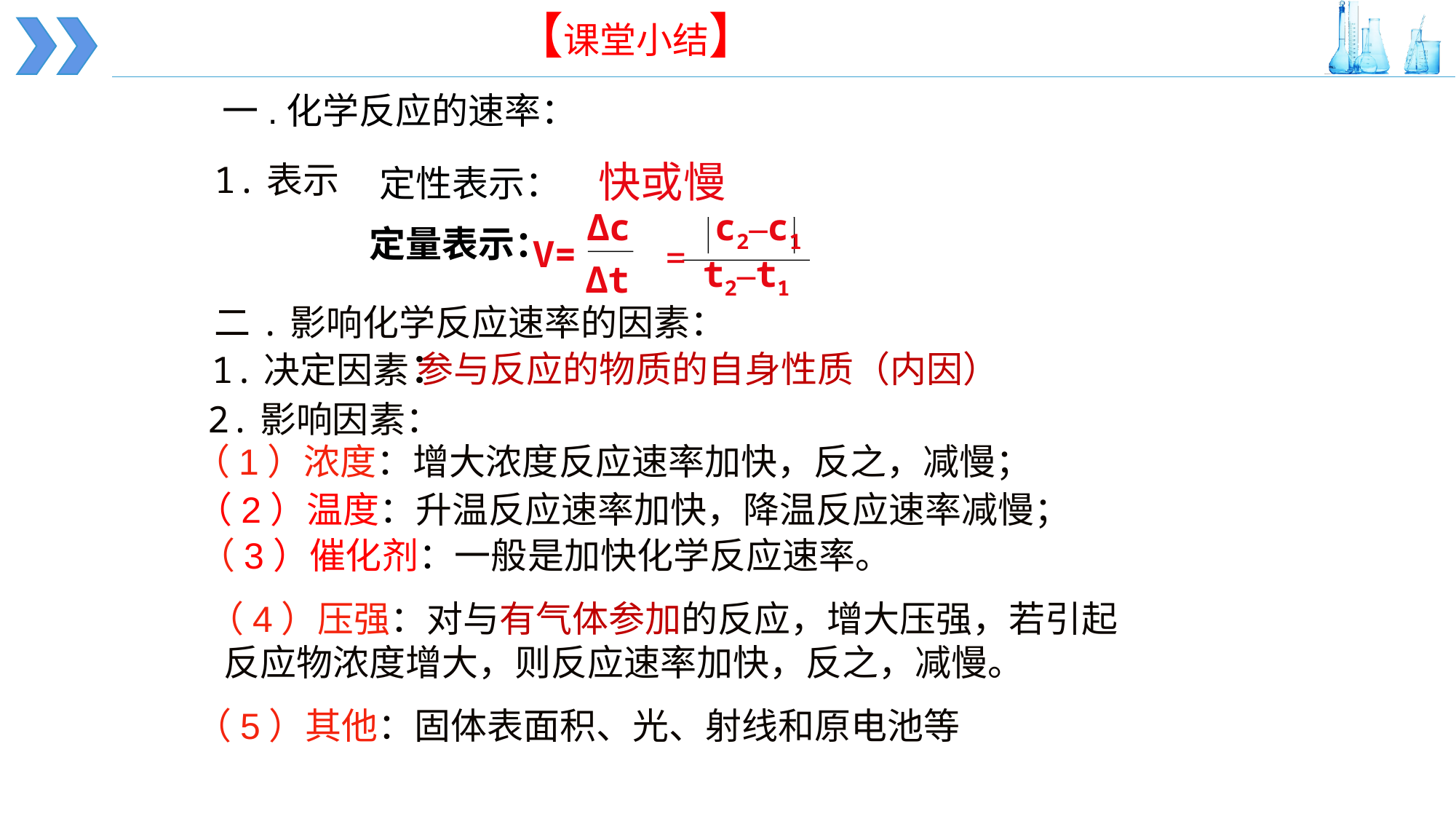

【课堂小结】
一.化学反应的速率：
快或慢
1.表示
定性表示：
Δc
c2–c1
V=
=
t2–t1
Δt
定量表示：

二.影响化学反应速率的因素：
 参与反应的物质的自身性质（内因）
1.决定因素：
2.影响因素：
 （1）浓度：增大浓度反应速率加快，反之，减慢；
（2）温度：升温反应速率加快，降温反应速率减慢；
（3）催化剂：一般是加快化学反应速率。
（4）压强：对与有气体参加的反应，增大压强，若引起     反应物浓度增大，则反应速率加快，反之，减慢。
（5）其他：固体表面积、光、射线和原电池等